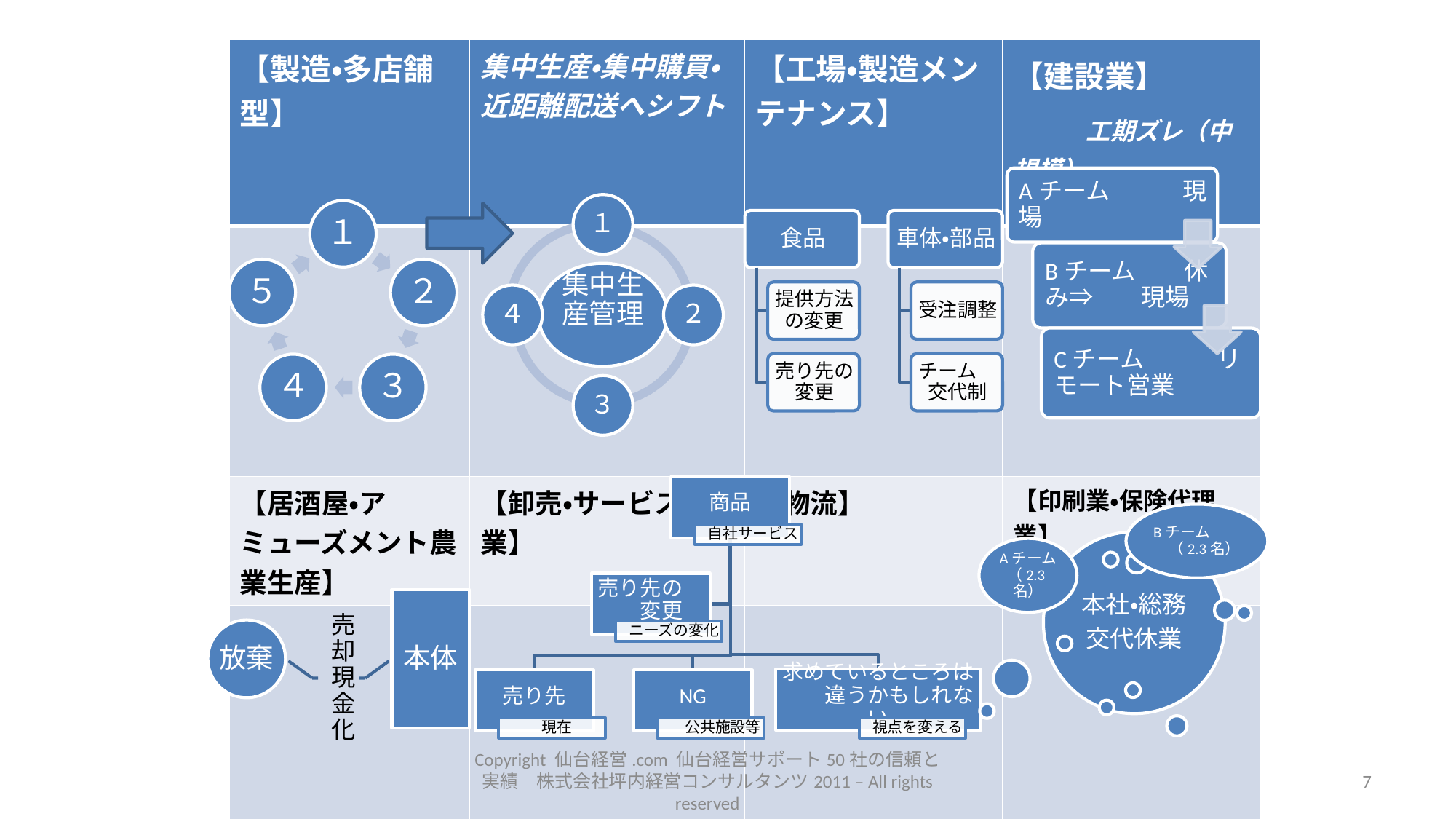

| 【製造・多店舗型】 | 集中生産・集中購買・近距離配送へシフト | 【工場・製造メンテナンス】 | 【建設業】　　　　工期ズレ（中規模） 短期でできる仕事 |
| --- | --- | --- | --- |
|  |  |  |  |
| 【居酒屋・アミューズメント農業生産】 | 【卸売・サービス業】 | 【物流】 | 【印刷業・保険代理業】 |
|  |  |  |  |
Aチーム　　　現場
Bチーム　　休み⇒　　現場
Cチーム　　　リモート営業

食品
提供方法の変更
売り先の変更
車体・部品
受注調整
チーム　交代制
１

２

３

４

５

集中生産管理
１
２
３
４

商品
自社サービス
売り先
現在
NG
公共施設等
求めているところは　　違うかもしれない
視点を変える
売り先の　　変更
ニーズの変化
本社・総務
交代休業
Aチーム（2.3名）
Bチーム　　　（2.3名）
放棄
売却現金化
本体
Copyright 仙台経営.com 仙台経営サポート50社の信頼と実績　株式会社坪内経営コンサルタンツ2011 – All rights reserved
7